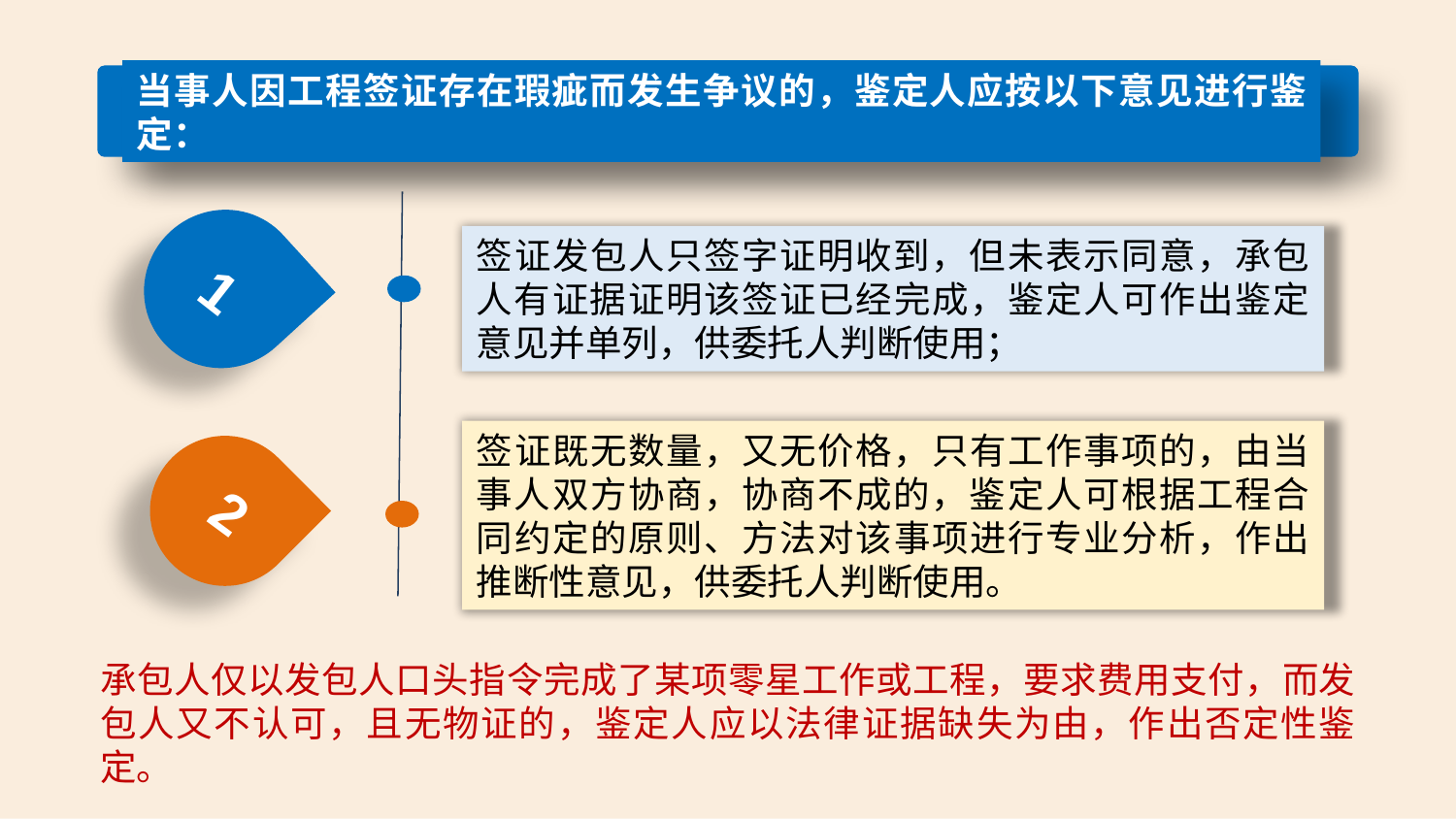

当事人因工程签证存在瑕疵而发生争议的，鉴定人应按以下意见进行鉴定：

1
签证发包人只签字证明收到，但未表示同意，承包人有证据证明该签证已经完成，鉴定人可作出鉴定意见并单列，供委托人判断使用；
签证既无数量，又无价格，只有工作事项的，由当事人双方协商，协商不成的，鉴定人可根据工程合同约定的原则、方法对该事项进行专业分析，作出推断性意见，供委托人判断使用。

2
承包人仅以发包人口头指令完成了某项零星工作或工程，要求费用支付，而发包人又不认可，且无物证的，鉴定人应以法律证据缺失为由，作出否定性鉴定。